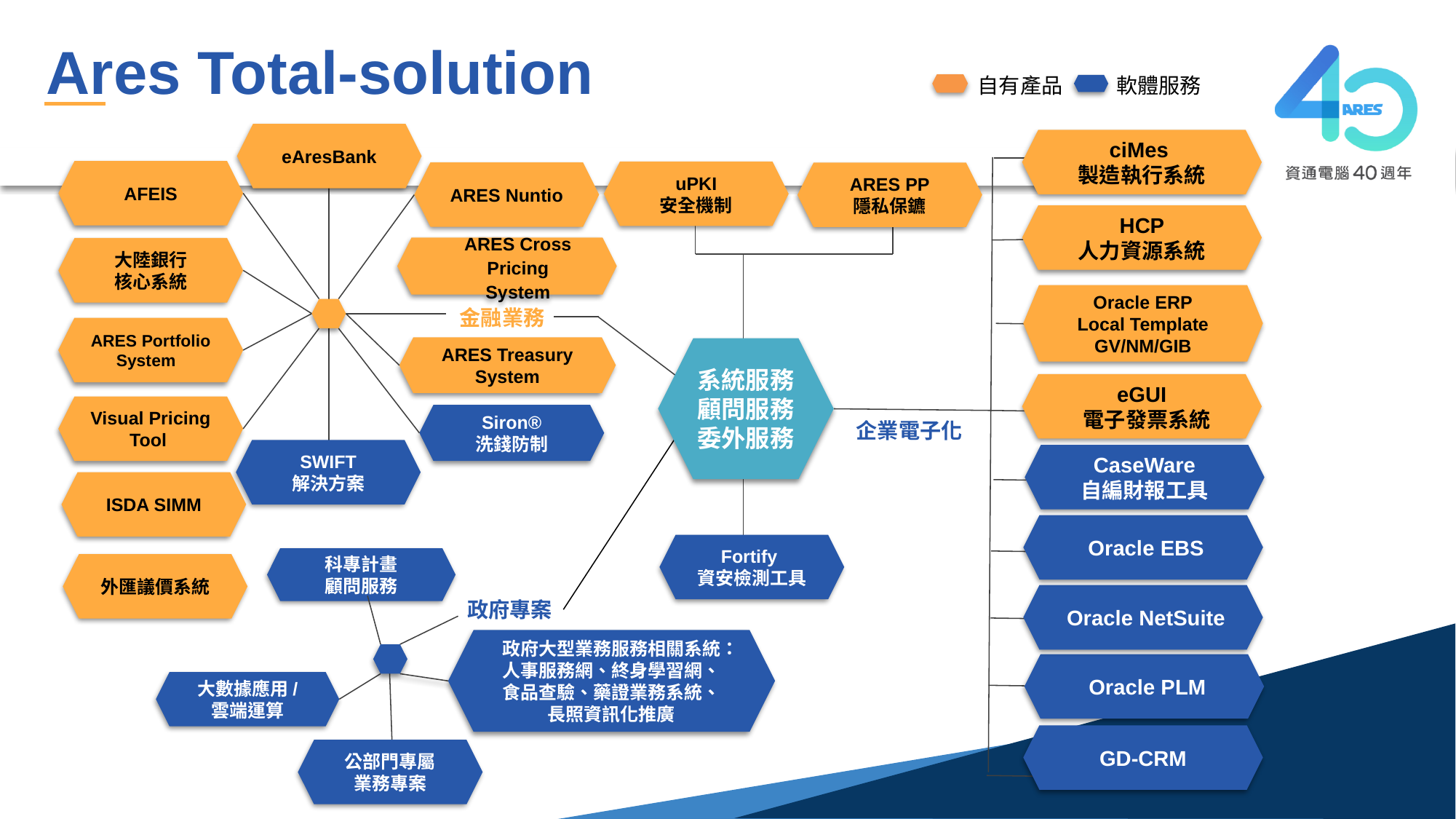

Ares Total-solution
自有產品
軟體服務

eAresBank
ciMes
製造執行系統
AFEIS
uPKI
安全機制
ARES Nuntio
ARES PP
隱私保鑣
HCP
人力資源系統
ARES Cross
Pricing System
大陸銀行
核心系統
Oracle ERP
Local Template
GV/NM/GIB

金融業務
ARES Portfolio System
ARES Treasury System
系統服務
顧問服務
委外服務
eGUI
 電子發票系統
Visual Pricing Tool
Siron®
洗錢防制
企業電子化
SWIFT
解決方案
CaseWare
自編財報工具
ISDA SIMM
 Oracle EBS
Fortify
資安檢測工具
科專計畫
顧問服務
外匯議價系統
 Oracle NetSuite
政府專案
政府大型業務服務相關系統：人事服務網、終身學習網、食品查驗、藥證業務系統、長照資訊化推廣

 Oracle PLM
大數據應用/
雲端運算
GD-CRM
公部門專屬
業務專案